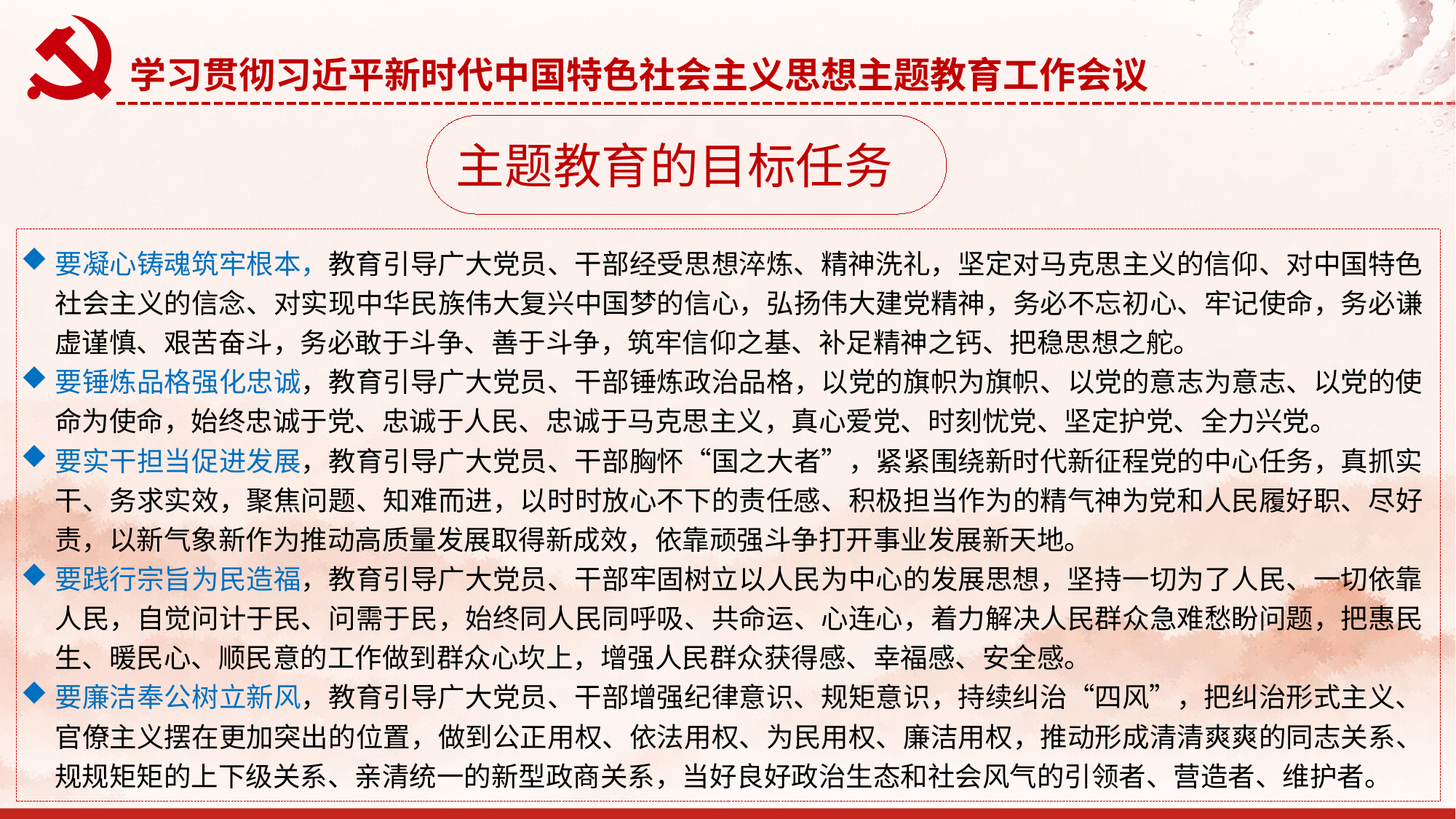

学习贯彻习近平新时代中国特色社会主义思想主题教育工作会议
主题教育的目标任务

要凝心铸魂筑牢根本，教育引导广大党员、干部经受思想淬炼、精神洗礼，坚定对马克思主义的信仰、对中国特色社会主义的信念、对实现中华民族伟大复兴中国梦的信心，弘扬伟大建党精神，务必不忘初心、牢记使命，务必谦虚谨慎、艰苦奋斗，务必敢于斗争、善于斗争，筑牢信仰之基、补足精神之钙、把稳思想之舵。
要锤炼品格强化忠诚，教育引导广大党员、干部锤炼政治品格，以党的旗帜为旗帜、以党的意志为意志、以党的使命为使命，始终忠诚于党、忠诚于人民、忠诚于马克思主义，真心爱党、时刻忧党、坚定护党、全力兴党。
要实干担当促进发展，教育引导广大党员、干部胸怀“国之大者”，紧紧围绕新时代新征程党的中心任务，真抓实干、务求实效，聚焦问题、知难而进，以时时放心不下的责任感、积极担当作为的精气神为党和人民履好职、尽好责，以新气象新作为推动高质量发展取得新成效，依靠顽强斗争打开事业发展新天地。
要践行宗旨为民造福，教育引导广大党员、干部牢固树立以人民为中心的发展思想，坚持一切为了人民、一切依靠人民，自觉问计于民、问需于民，始终同人民同呼吸、共命运、心连心，着力解决人民群众急难愁盼问题，把惠民生、暖民心、顺民意的工作做到群众心坎上，增强人民群众获得感、幸福感、安全感。
要廉洁奉公树立新风，教育引导广大党员、干部增强纪律意识、规矩意识，持续纠治“四风”，把纠治形式主义、官僚主义摆在更加突出的位置，做到公正用权、依法用权、为民用权、廉洁用权，推动形成清清爽爽的同志关系、规规矩矩的上下级关系、亲清统一的新型政商关系，当好良好政治生态和社会风气的引领者、营造者、维护者。